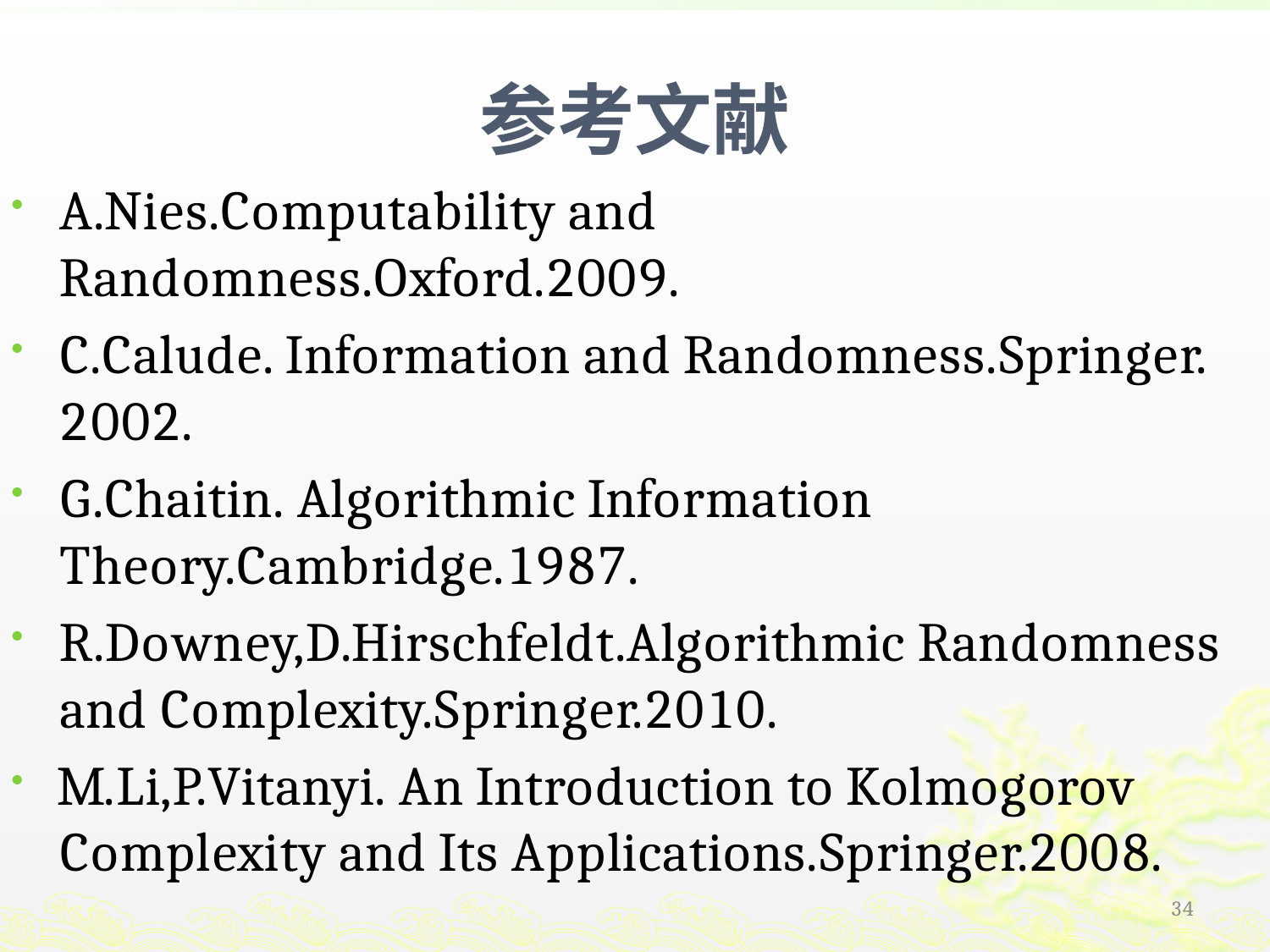

# 参考文献
A.Nies.Computability and Randomness.Oxford.2009.
C.Calude. Information and Randomness.Springer. 2002.
G.Chaitin. Algorithmic Information Theory.Cambridge.1987.
R.Downey,D.Hirschfeldt.Algorithmic Randomness and Complexity.Springer.2010.
M.Li,P.Vitanyi. An Introduction to Kolmogorov Complexity and Its Applications.Springer.2008.
34